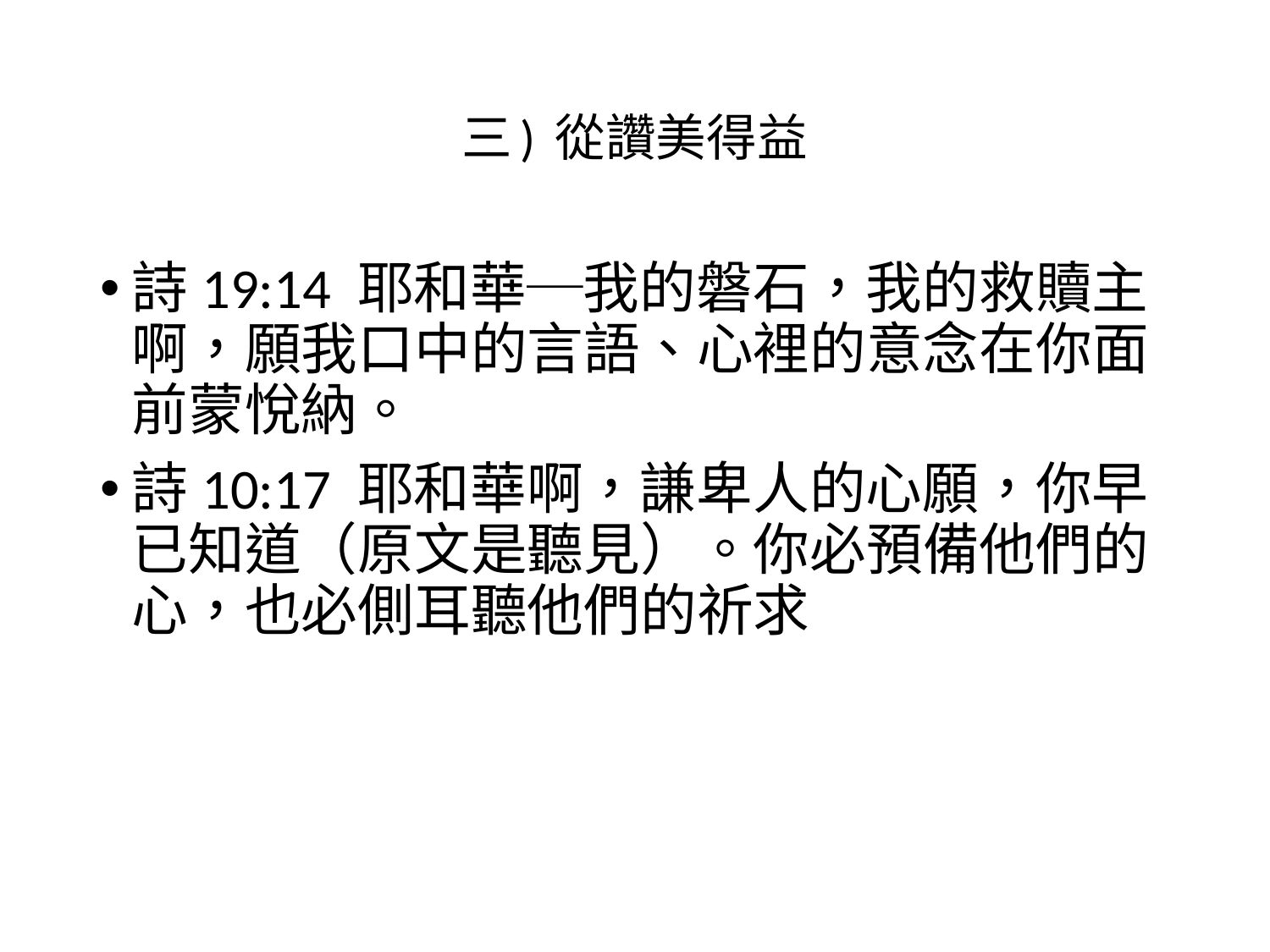

# 三) 從讚美得益
詩19:14 耶和華─我的磐石，我的救贖主啊，願我口中的言語、心裡的意念在你面前蒙悅納。
詩10:17 耶和華啊，謙卑人的心願，你早已知道（原文是聽見）。你必預備他們的心，也必側耳聽他們的祈求